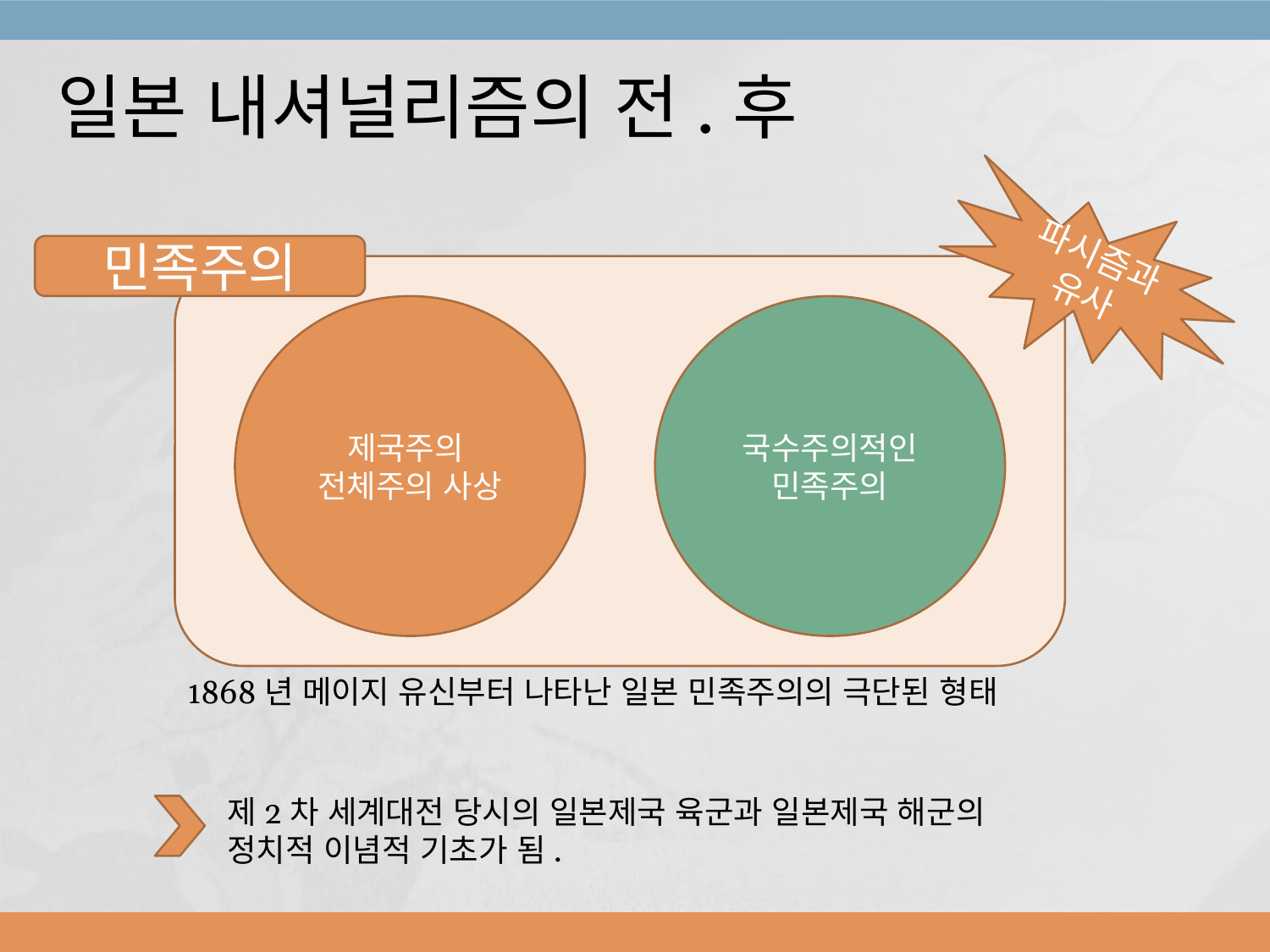

일본 내셔널리즘의 전.후
파시즘과유사
민족주의

제국주의
전체주의 사상
국수주의적인
민족주의
1868년 메이지 유신부터 나타난 일본 민족주의의 극단된 형태
제2차 세계대전 당시의 일본제국 육군과 일본제국 해군의 정치적 이념적 기초가 됨.